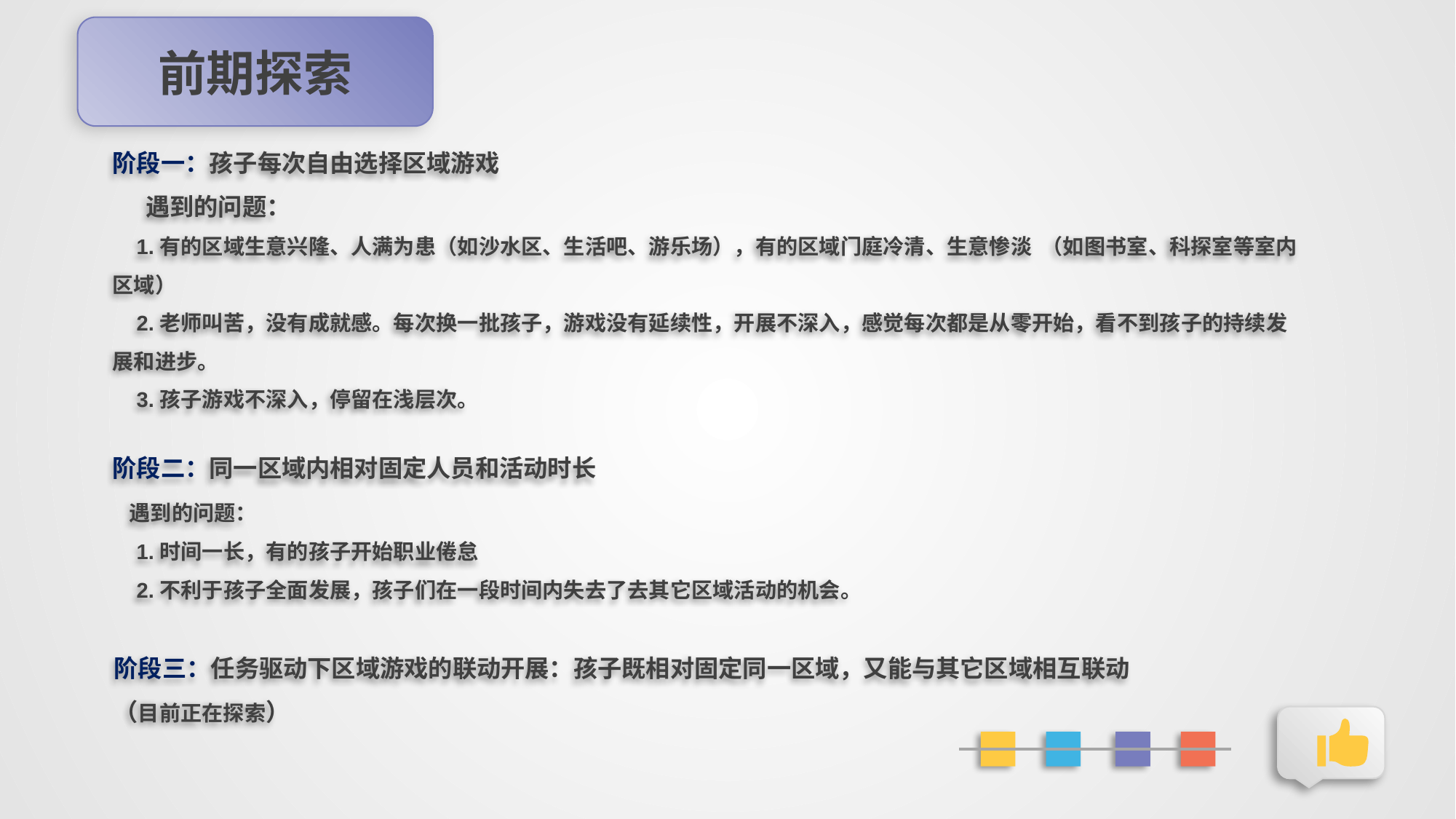

前期探索
阶段一：孩子每次自由选择区域游戏
     遇到的问题：
    1.有的区域生意兴隆、人满为患（如沙水区、生活吧、游乐场），有的区域门庭冷清、生意惨淡  （如图书室、科探室等室内区域）
    2.老师叫苦，没有成就感。每次换一批孩子，游戏没有延续性，开展不深入，感觉每次都是从零开始，看不到孩子的持续发展和进步。
    3.孩子游戏不深入，停留在浅层次。

阶段二：同一区域内相对固定人员和活动时长
  遇到的问题：
    1.时间一长，有的孩子开始职业倦怠
    2.不利于孩子全面发展，孩子们在一段时间内失去了去其它区域活动的机会。
阶段三：任务驱动下区域游戏的联动开展：孩子既相对固定同一区域，又能与其它区域相互联动
（目前正在探索）